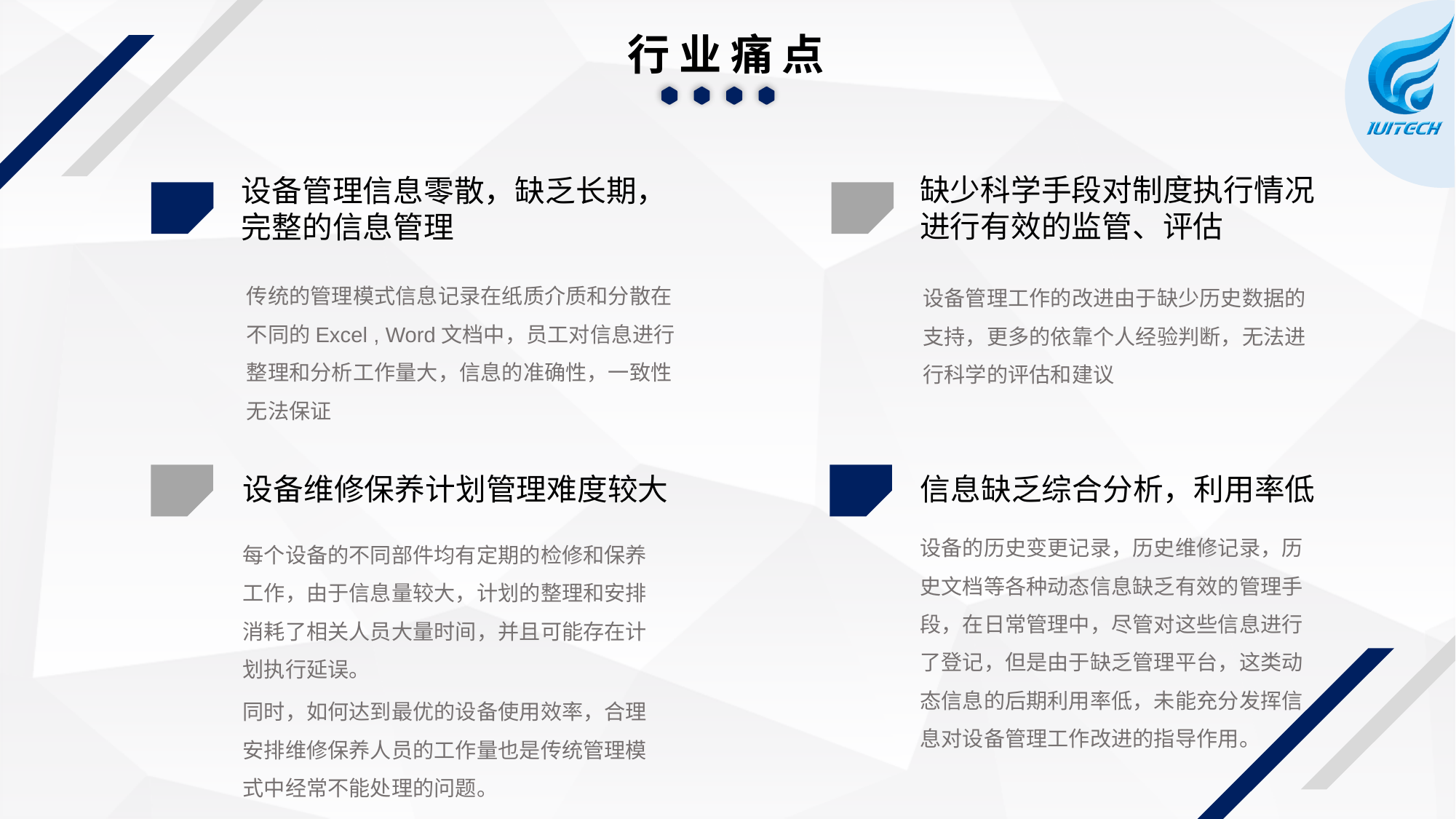

行业痛点

缺少科学手段对制度执行情况进行有效的监管、评估
设备管理信息零散，缺乏长期，完整的信息管理

传统的管理模式信息记录在纸质介质和分散在不同的Excel , Word文档中，员工对信息进行整理和分析工作量大，信息的准确性，一致性无法保证
设备管理工作的改进由于缺少历史数据的支持，更多的依靠个人经验判断，无法进行科学的评估和建议

设备维修保养计划管理难度较大

信息缺乏综合分析，利用率低
设备的历史变更记录，历史维修记录，历史文档等各种动态信息缺乏有效的管理手段，在日常管理中，尽管对这些信息进行了登记，但是由于缺乏管理平台，这类动态信息的后期利用率低，未能充分发挥信息对设备管理工作改进的指导作用。
每个设备的不同部件均有定期的检修和保养工作，由于信息量较大，计划的整理和安排消耗了相关人员大量时间，并且可能存在计划执行延误。
同时，如何达到最优的设备使用效率，合理安排维修保养人员的工作量也是传统管理模式中经常不能处理的问题。